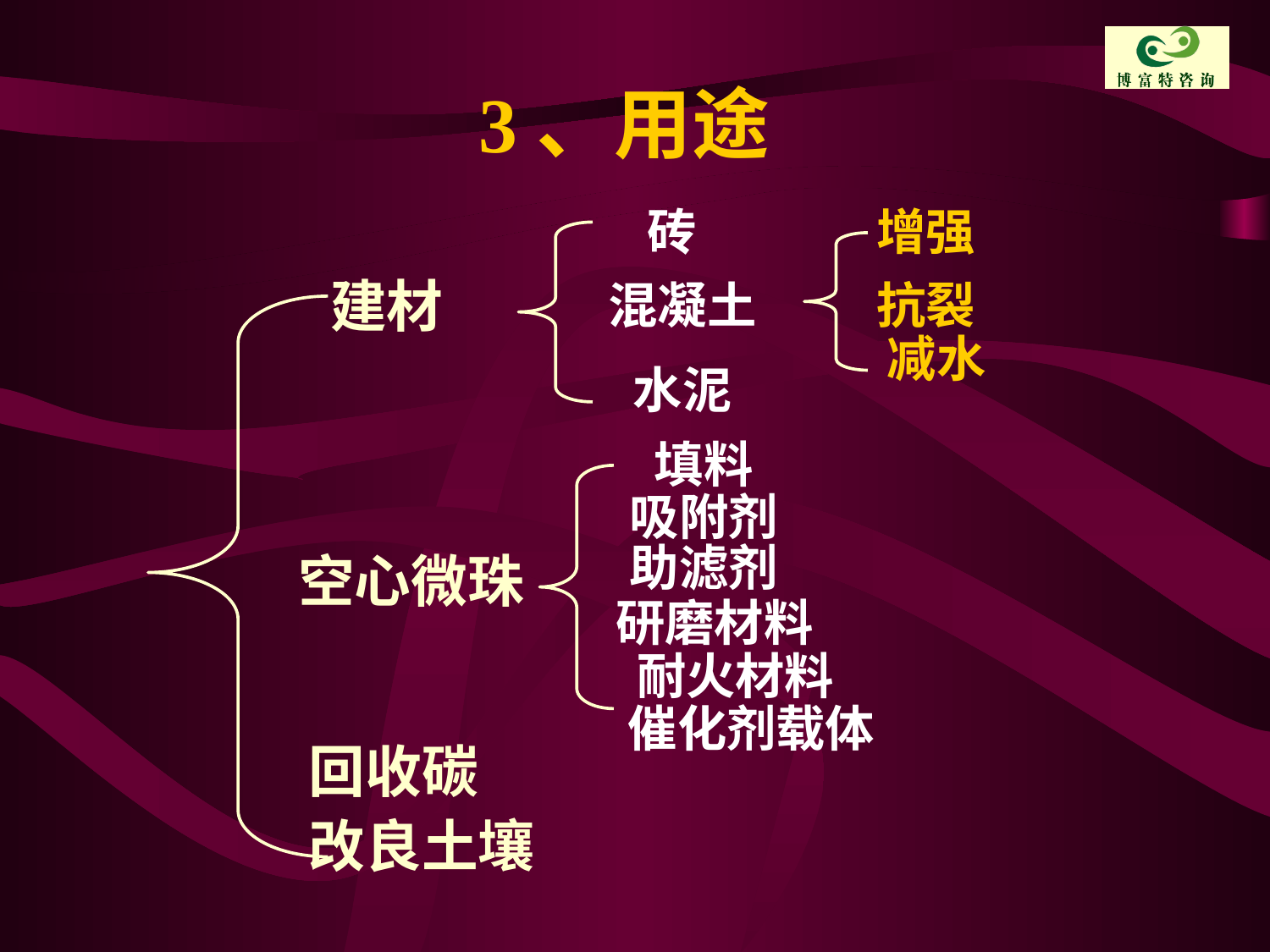

# 3、用途
砖
增强

建材
混凝土
抗裂

减水
水泥
填料

吸附剂
助滤剂
空心微珠
研磨材料
耐火材料
催化剂载体
回收碳
改良土壤